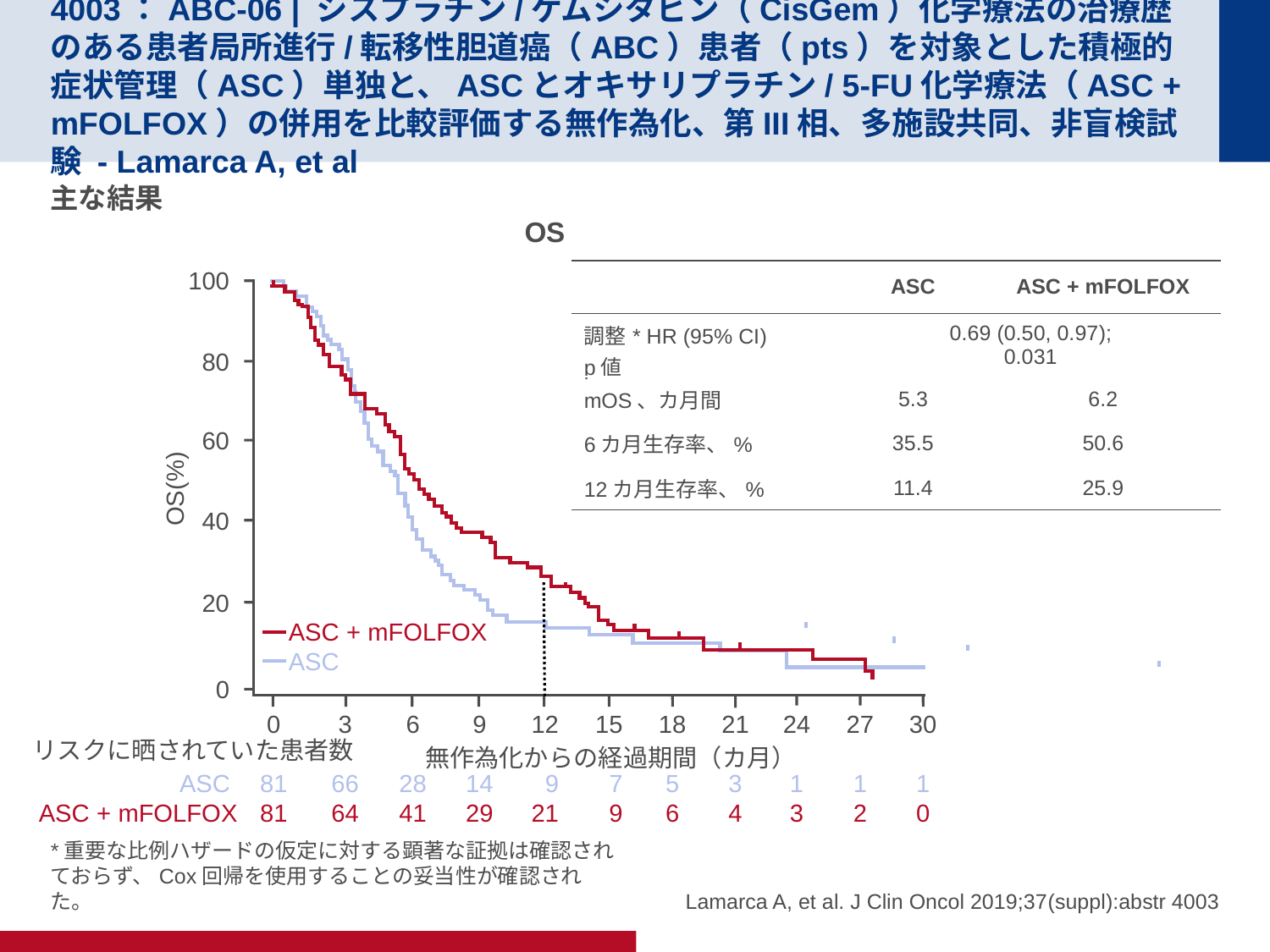

# 4003：ABC-06 | シスプラチン/ゲムシタビン（CisGem）化学療法の治療歴のある患者局所進行/転移性胆道癌（ABC）患者（pts）を対象とした積極的症状管理（ASC）単独と、ASCとオキサリプラチン/ 5-FU化学療法（ASC + mFOLFOX）の併用を比較評価する無作為化、第III相、多施設共同、非盲検試験 - Lamarca A, et al
主な結果

OS
100

80

60

OS(%)
40

20

ASC + mFOLFOX
ASC
0

15

7
9
24

1
3

18

5
6
21

3
4
27

1
2
30

1
0

0

81
81

3

66
64

6

28
41

9

14
29

12

9
21
無作為化からの経過期間（カ月）
ASC
ASC + mFOLFOX
|  | ASC | ASC + mFOLFOX |
| --- | --- | --- |
| 調整\* HR (95% CI) p値 | 0.69 (0.50, 0.97); 0.031 |  |
| mOS、カ月間 | 5.3 | 6.2 |
| 6カ月生存率、% | 35.5 | 50.6 |
| 12カ月生存率、% | 11.4 | 25.9 |

リスクに晒されていた患者数
*重要な比例ハザードの仮定に対する顕著な証拠は確認されておらず、Cox回帰を使用することの妥当性が確認された。
Lamarca A, et al. J Clin Oncol 2019;37(suppl):abstr 4003